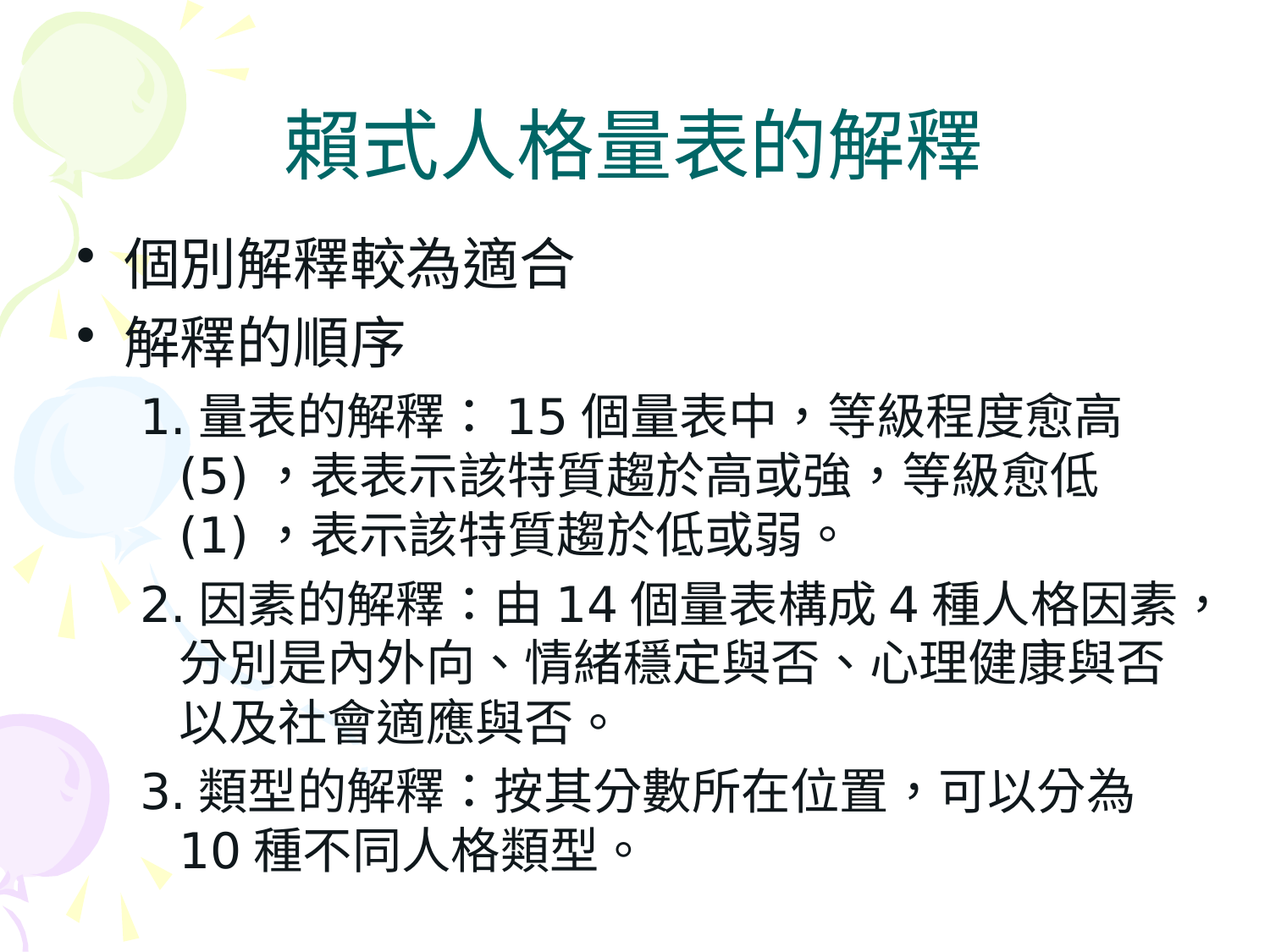

# 賴式人格量表的解釋
個別解釋較為適合
解釋的順序
1.量表的解釋：15個量表中，等級程度愈高(5)，表表示該特質趨於高或強，等級愈低(1)，表示該特質趨於低或弱。
2.因素的解釋：由14個量表構成4種人格因素，分別是內外向、情緒穩定與否、心理健康與否以及社會適應與否。
3.類型的解釋：按其分數所在位置，可以分為10種不同人格類型。